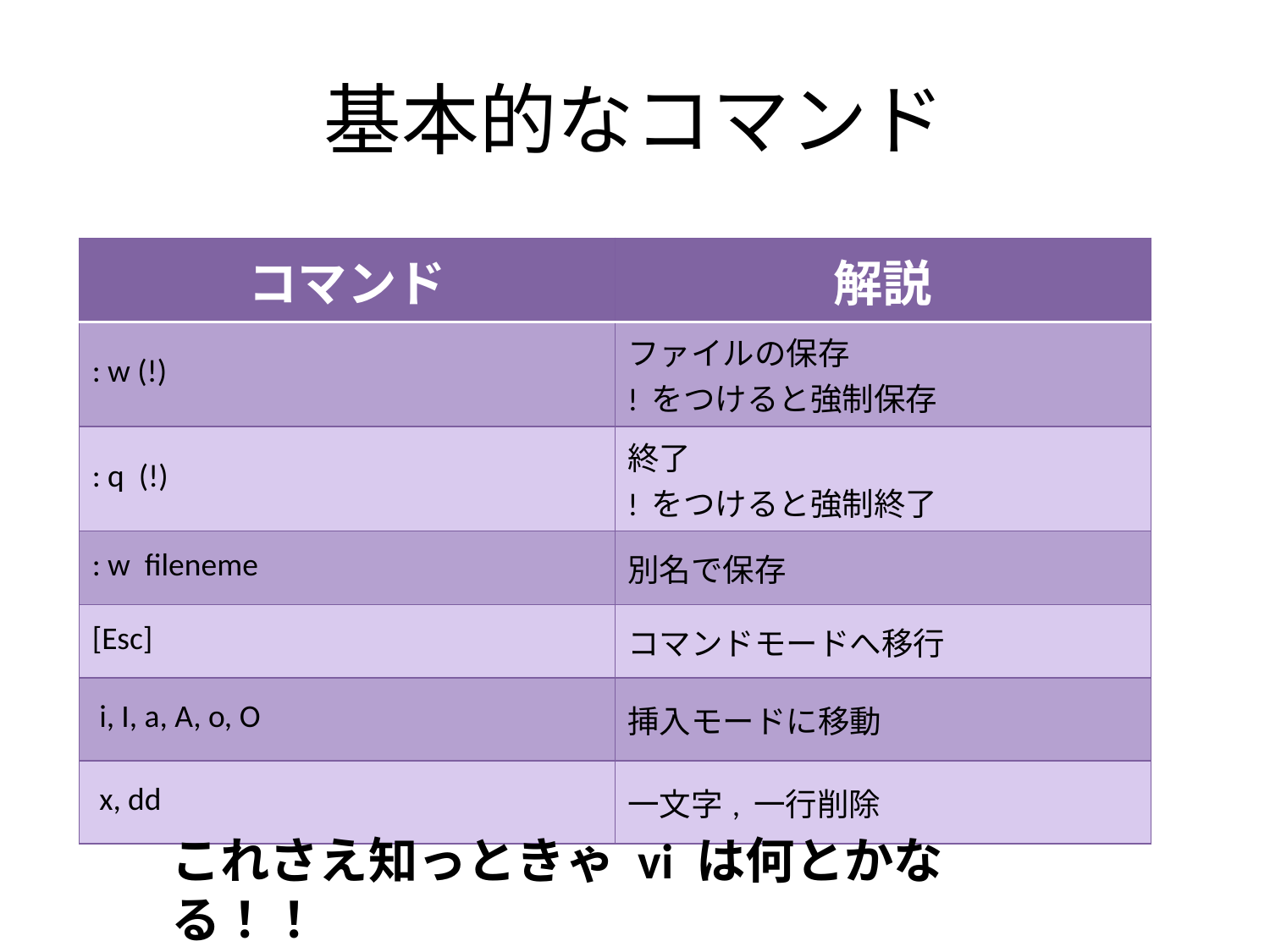

# 基本的なコマンド
| コマンド | 解説 |
| --- | --- |
| : w (!) | ファイルの保存 ! をつけると強制保存 |
| : q (!) | 終了 ! をつけると強制終了 |
| : w fileneme | 別名で保存 |
| [Esc] | コマンドモードへ移行 |
| i, I, a, A, o, O | 挿入モードに移動 |
| x, dd | 一文字, 一行削除 |
これさえ知っときゃ vi は何とかなる！！